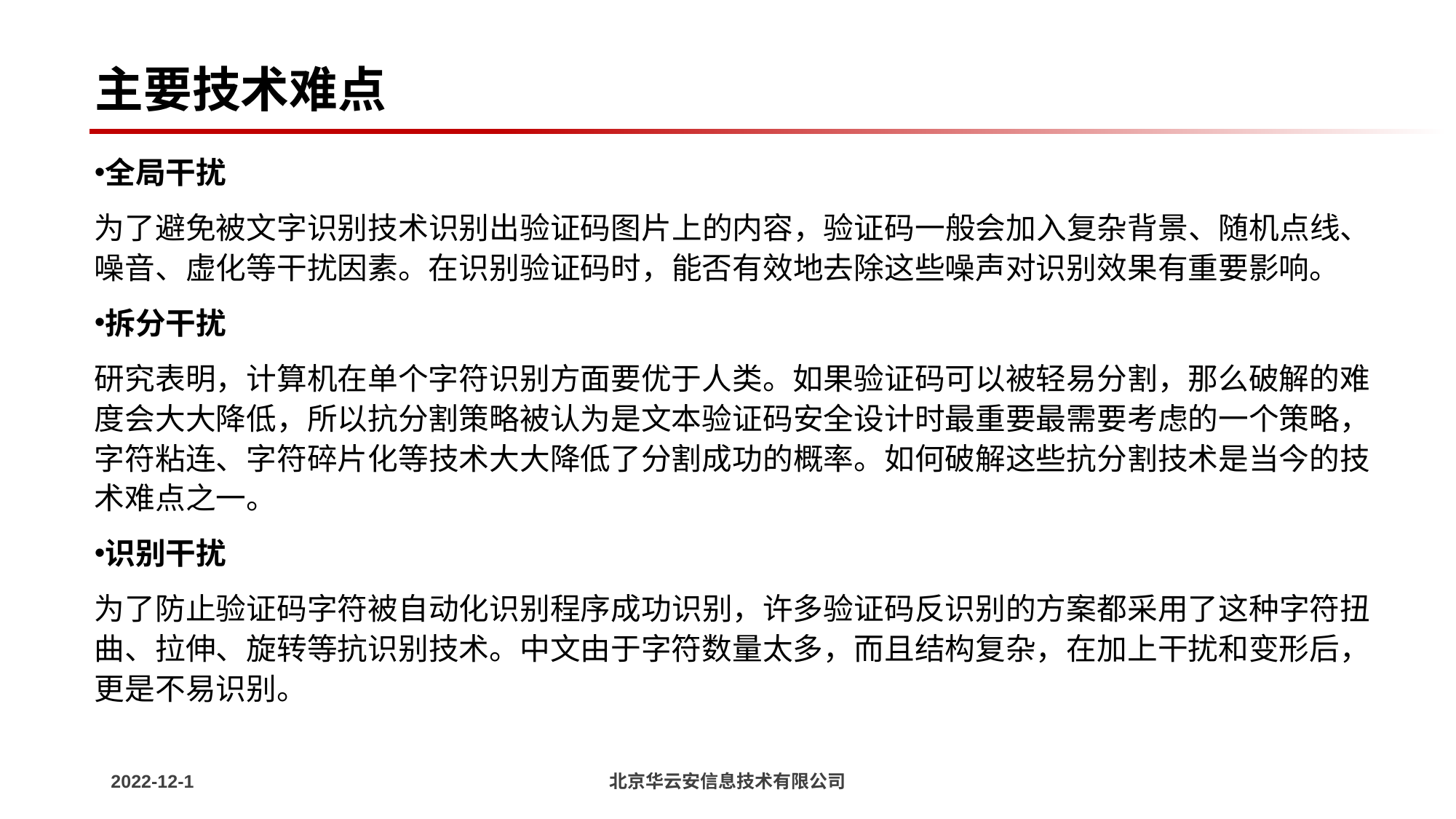

# 主要技术难点

全局干扰
为了避免被文字识别技术识别出验证码图片上的内容，验证码一般会加入复杂背景、随机点线、噪音、虚化等干扰因素。在识别验证码时，能否有效地去除这些噪声对识别效果有重要影响。
拆分干扰
研究表明，计算机在单个字符识别方面要优于人类。如果验证码可以被轻易分割，那么破解的难度会大大降低，所以抗分割策略被认为是文本验证码安全设计时最重要最需要考虑的一个策略，字符粘连、字符碎片化等技术大大降低了分割成功的概率。如何破解这些抗分割技术是当今的技术难点之一。
识别干扰
为了防止验证码字符被自动化识别程序成功识别，许多验证码反识别的方案都采用了这种字符扭曲、拉伸、旋转等抗识别技术。中文由于字符数量太多，而且结构复杂，在加上干扰和变形后，更是不易识别。

2022-12-1
北京华云安信息技术有限公司
9